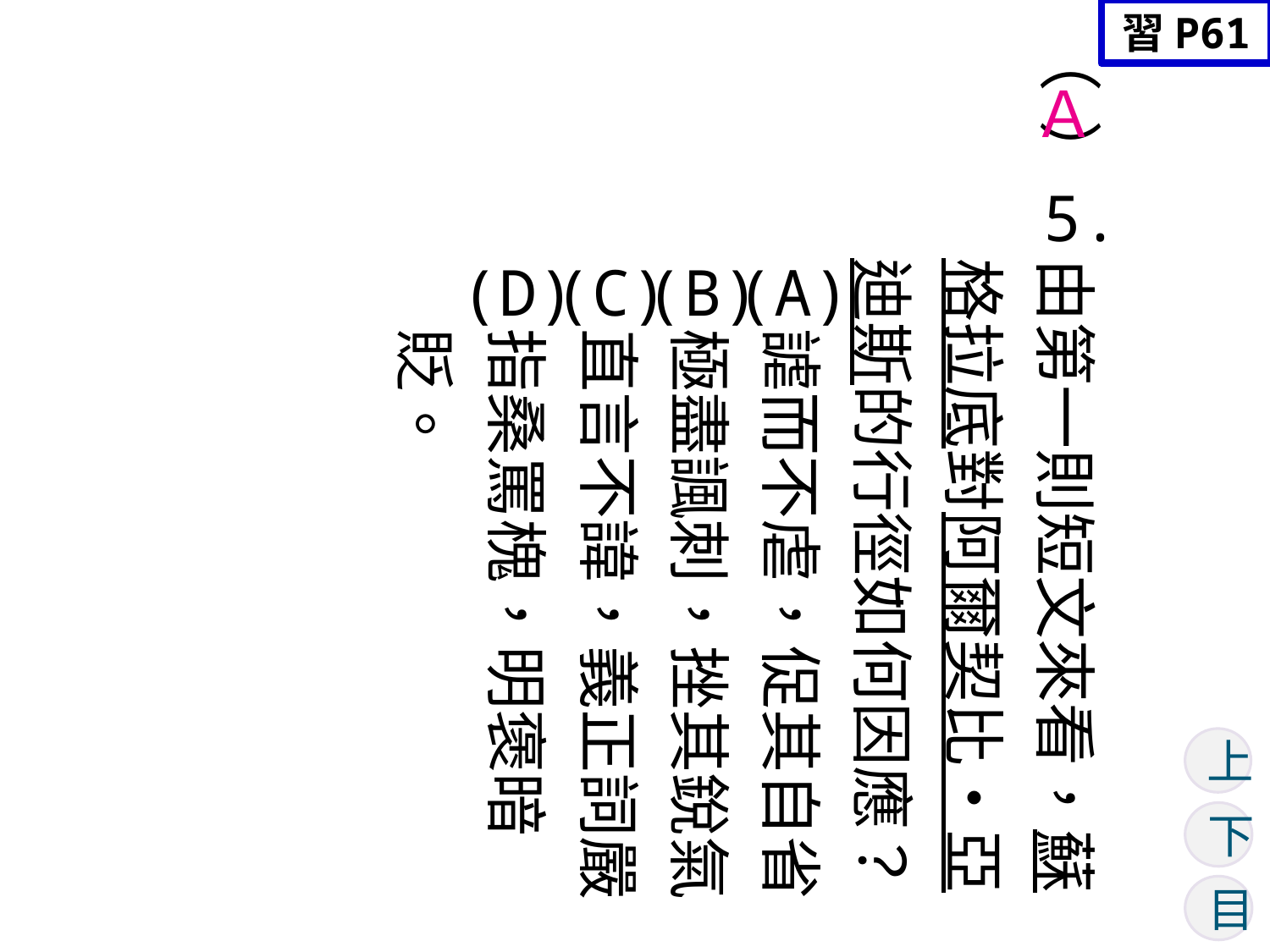

習P61
（  ）
Ａ
5.
由第一則短文來看，蘇格拉底對阿爾契比‧亞迪斯的行徑如何因應？
謔而不虐，促其自省
極盡諷刺，挫其銳氣
直言不諱，義正詞嚴
指桑罵槐，明褒暗貶。
(D)
(C)
(B)
(A)